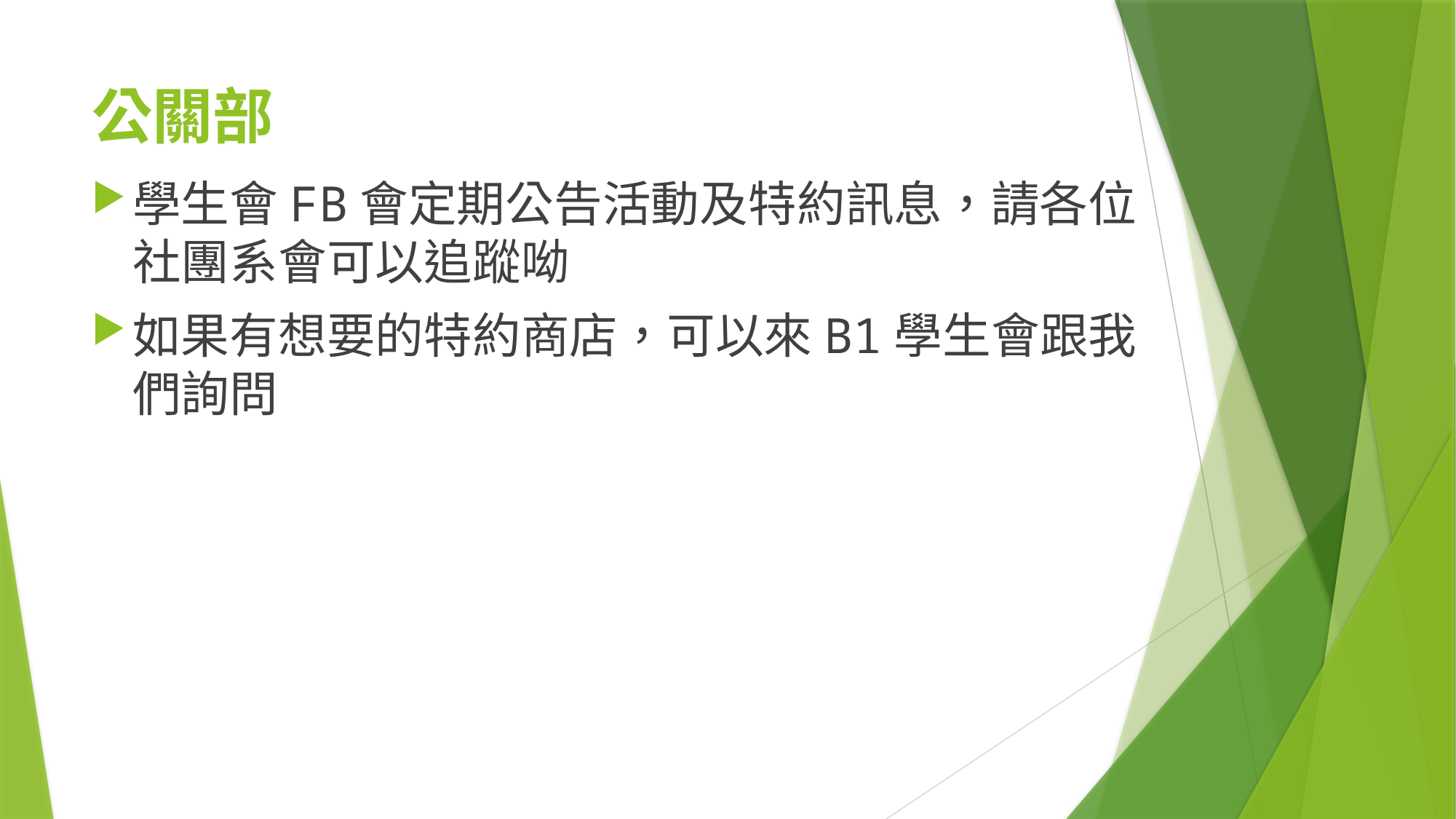

# 公關部
學生會FB會定期公告活動及特約訊息，請各位社團系會可以追蹤呦
如果有想要的特約商店，可以來B1學生會跟我們詢問